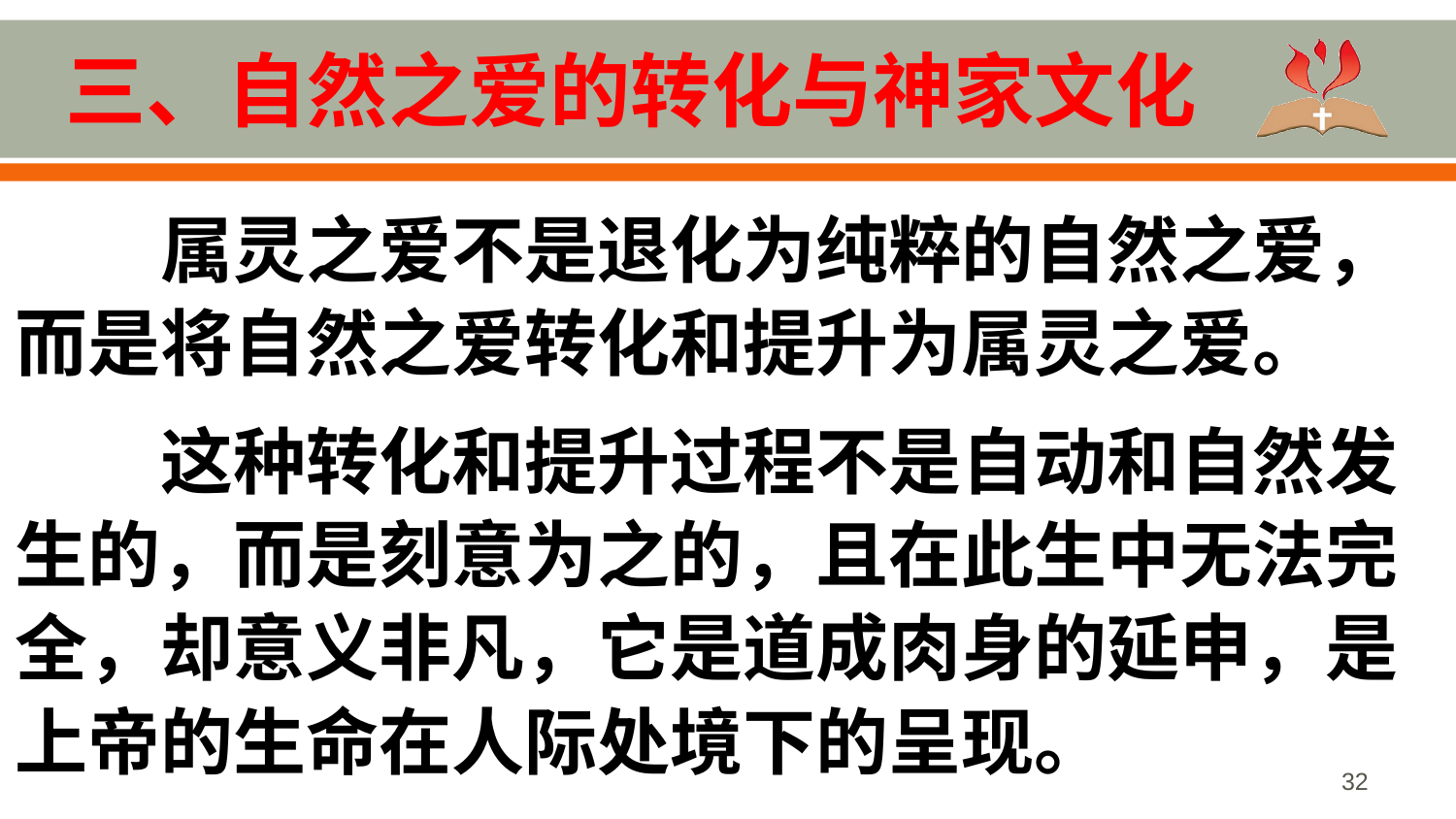

# 三、自然之爱的转化与神家文化
属灵之爱不是退化为纯粹的自然之爱，而是将自然之爱转化和提升为属灵之爱。
这种转化和提升过程不是自动和自然发生的，而是刻意为之的，且在此生中无法完全，却意义非凡，它是道成肉身的延申，是上帝的生命在人际处境下的呈现。

32